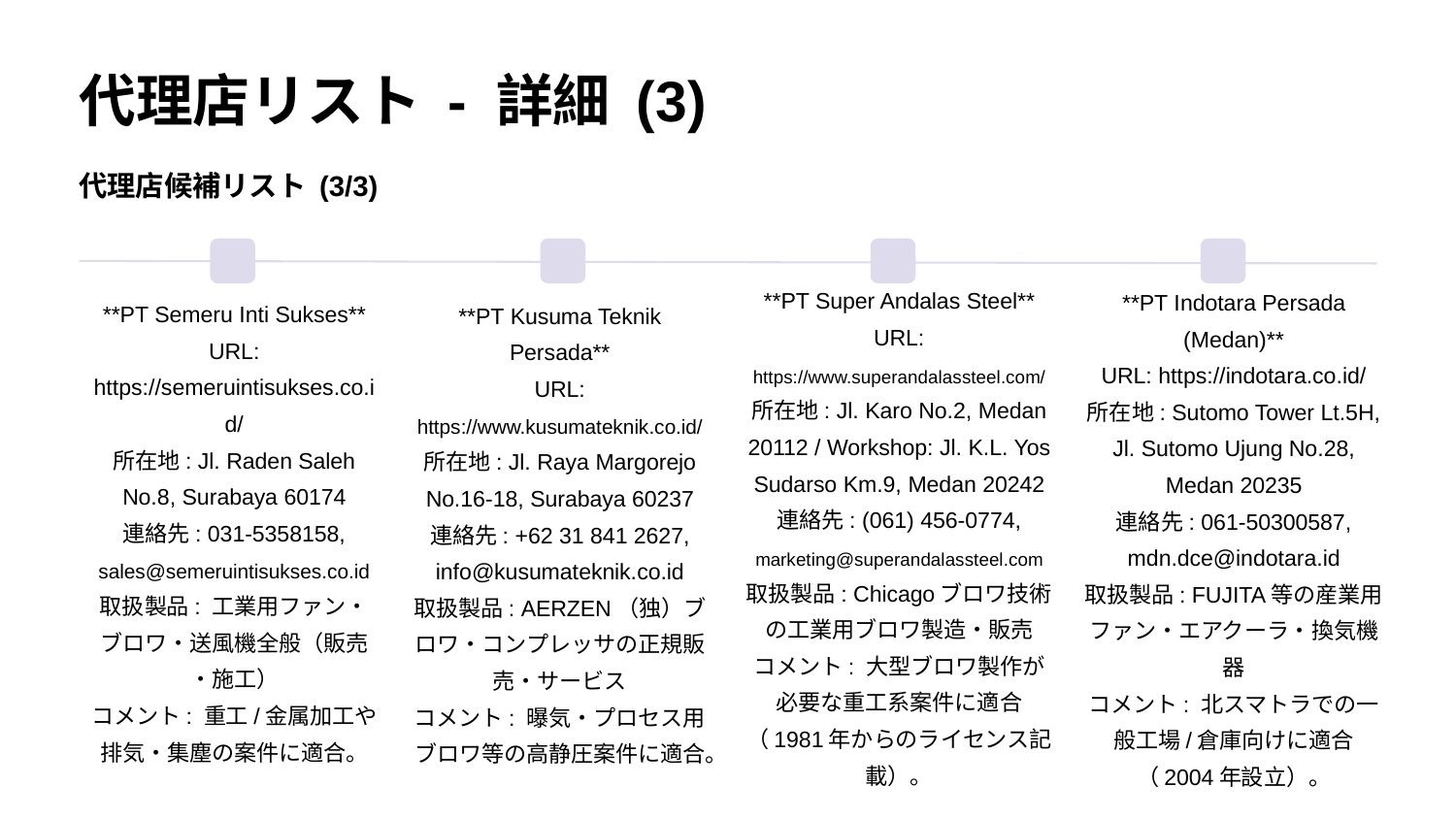

代理店リスト - 詳細 (3)
代理店候補リスト (3/3)

**PT Super Andalas Steel**
URL: https://www.superandalassteel.com/
所在地: Jl. Karo No.2, Medan 20112 / Workshop: Jl. K.L. Yos Sudarso Km.9, Medan 20242
連絡先: (061) 456-0774, marketing@superandalassteel.com
取扱製品: Chicagoブロワ技術の工業用ブロワ製造・販売
コメント: 大型ブロワ製作が必要な重工系案件に適合（1981年からのライセンス記載）。

**PT Semeru Inti Sukses**
URL: https://semeruintisukses.co.id/
所在地: Jl. Raden Saleh No.8, Surabaya 60174
連絡先: 031-5358158, sales@semeruintisukses.co.id
取扱製品: 工業用ファン・ブロワ・送風機全般（販売・施工）
コメント: 重工/金属加工や排気・集塵の案件に適合。
**PT Kusuma Teknik Persada**
URL: https://www.kusumateknik.co.id/
所在地: Jl. Raya Margorejo No.16-18, Surabaya 60237
連絡先: +62 31 841 2627, info@kusumateknik.co.id
取扱製品: AERZEN（独）ブロワ・コンプレッサの正規販売・サービス
コメント: 曝気・プロセス用ブロワ等の高静圧案件に適合。
**PT Indotara Persada (Medan)**
URL: https://indotara.co.id/
所在地: Sutomo Tower Lt.5H, Jl. Sutomo Ujung No.28, Medan 20235
連絡先: 061-50300587, mdn.dce@indotara.id
取扱製品: FUJITA等の産業用ファン・エアクーラ・換気機器
コメント: 北スマトラでの一般工場/倉庫向けに適合（2004年設立）。